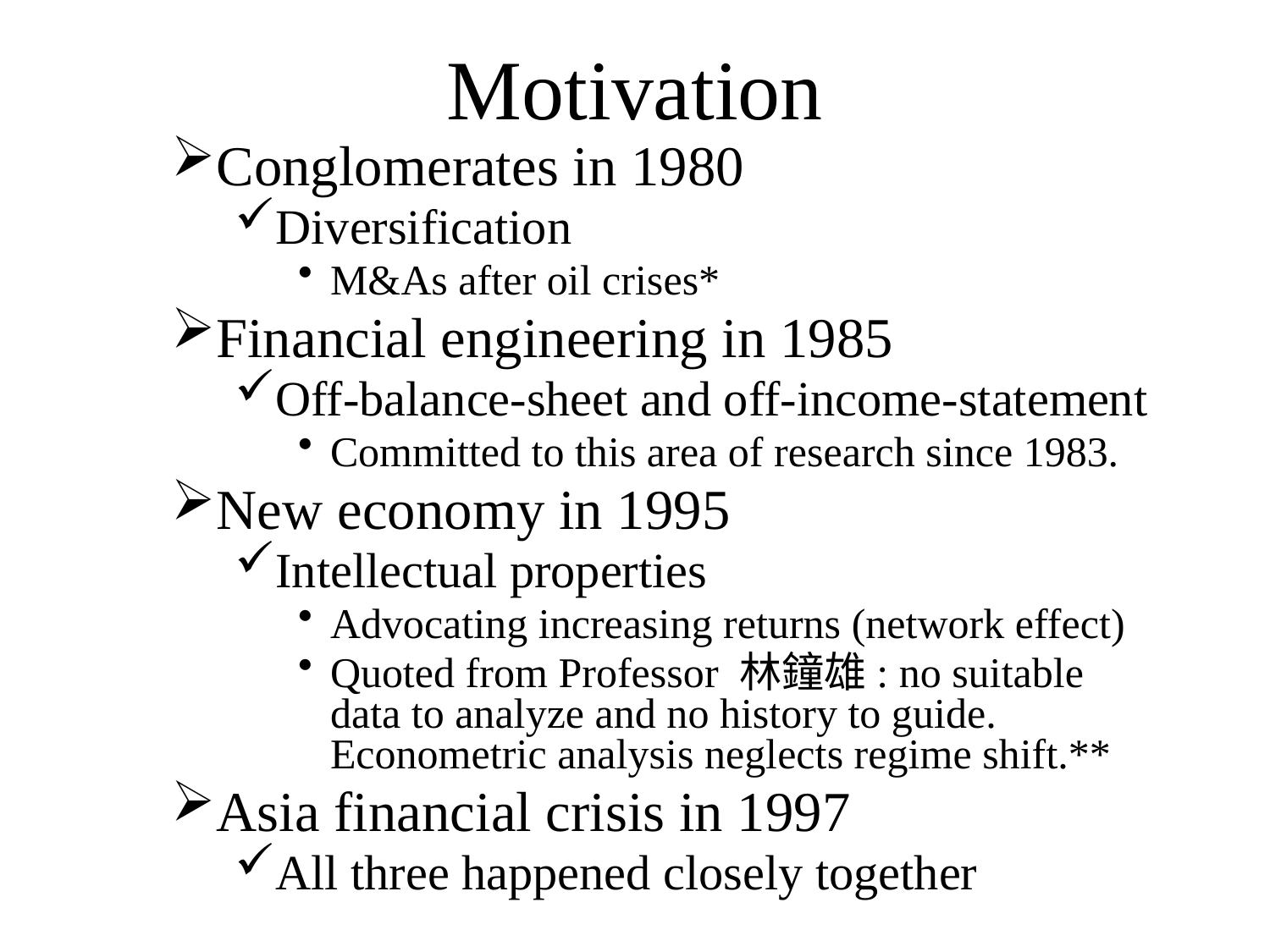

# Motivation
Conglomerates in 1980
Diversification
M&As after oil crises*
Financial engineering in 1985
Off-balance-sheet and off-income-statement
Committed to this area of research since 1983.
New economy in 1995
Intellectual properties
Advocating increasing returns (network effect)
Quoted from Professor 林鐘雄: no suitable data to analyze and no history to guide. Econometric analysis neglects regime shift.**
Asia financial crisis in 1997
All three happened closely together